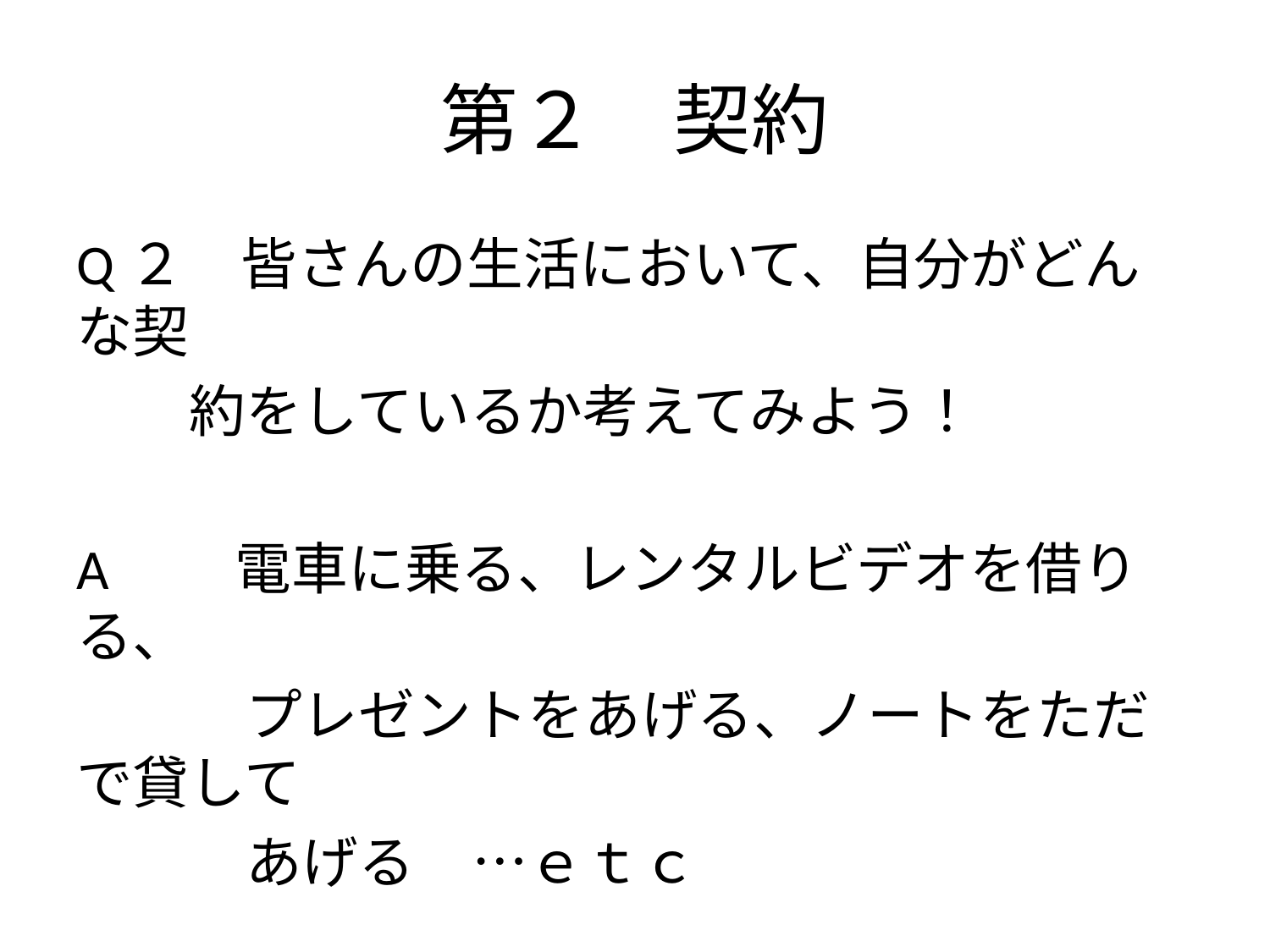

# 第２　契約
Q２　皆さんの生活において、自分がどんな契
　　約をしているか考えてみよう！

A　　電車に乗る、レンタルビデオを借りる、
　　　プレゼントをあげる、ノートをただで貸して
　　　あげる　…ｅｔｃ